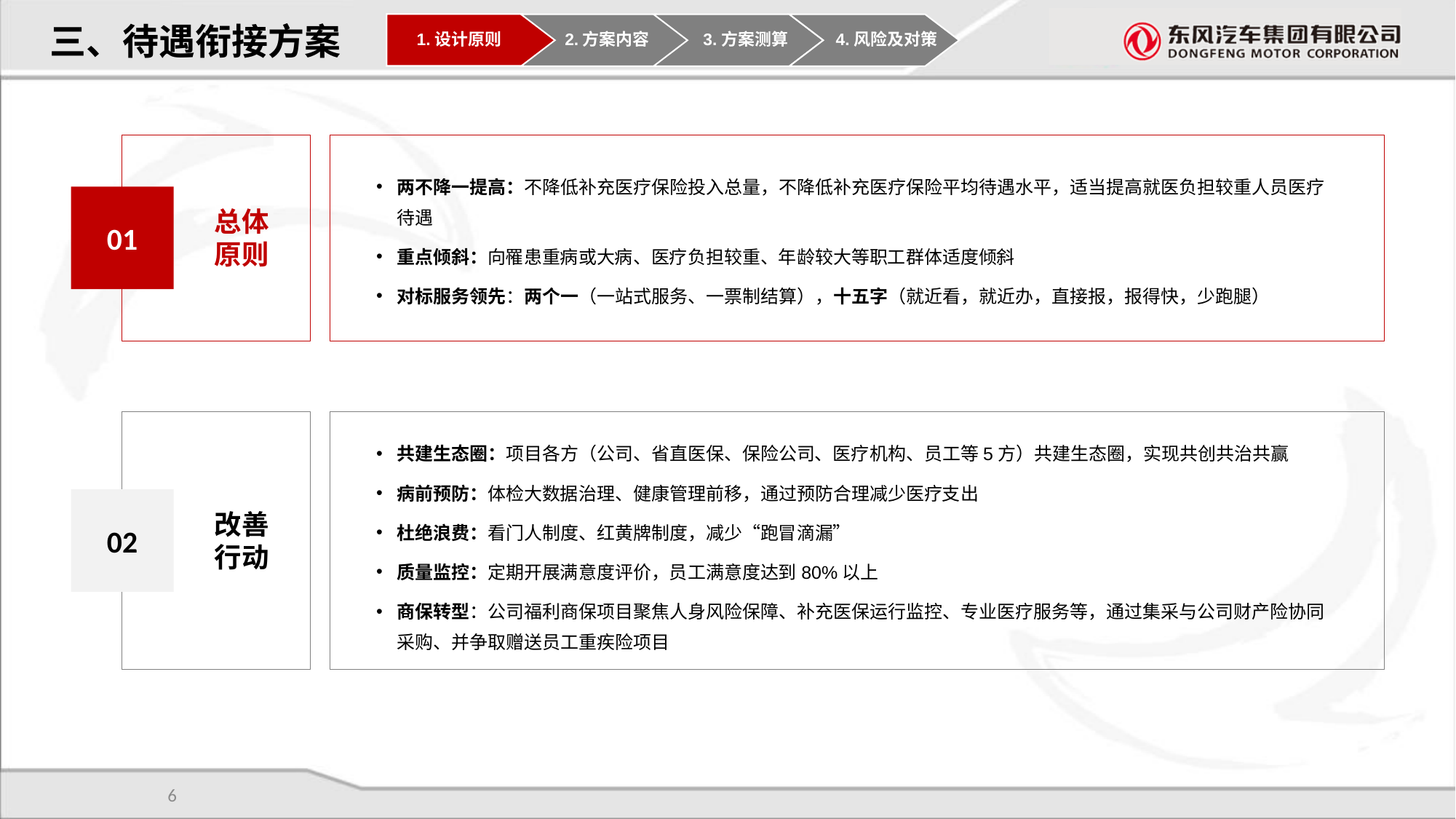

三、待遇衔接方案

1.设计原则
2.方案内容
3.方案测算
4.风险及对策

两不降一提高：不降低补充医疗保险投入总量，不降低补充医疗保险平均待遇水平，适当提高就医负担较重人员医疗待遇
重点倾斜：向罹患重病或大病、医疗负担较重、年龄较大等职工群体适度倾斜
对标服务领先：两个一（一站式服务、一票制结算），十五字（就近看，就近办，直接报，报得快，少跑腿）
01
总体
原则

共建生态圈：项目各方（公司、省直医保、保险公司、医疗机构、员工等5方）共建生态圈，实现共创共治共赢
病前预防：体检大数据治理、健康管理前移，通过预防合理减少医疗支出
杜绝浪费：看门人制度、红黄牌制度，减少“跑冒滴漏”
质量监控：定期开展满意度评价，员工满意度达到80%以上
商保转型：公司福利商保项目聚焦人身风险保障、补充医保运行监控、专业医疗服务等，通过集采与公司财产险协同采购、并争取赠送员工重疾险项目
02
改善
行动